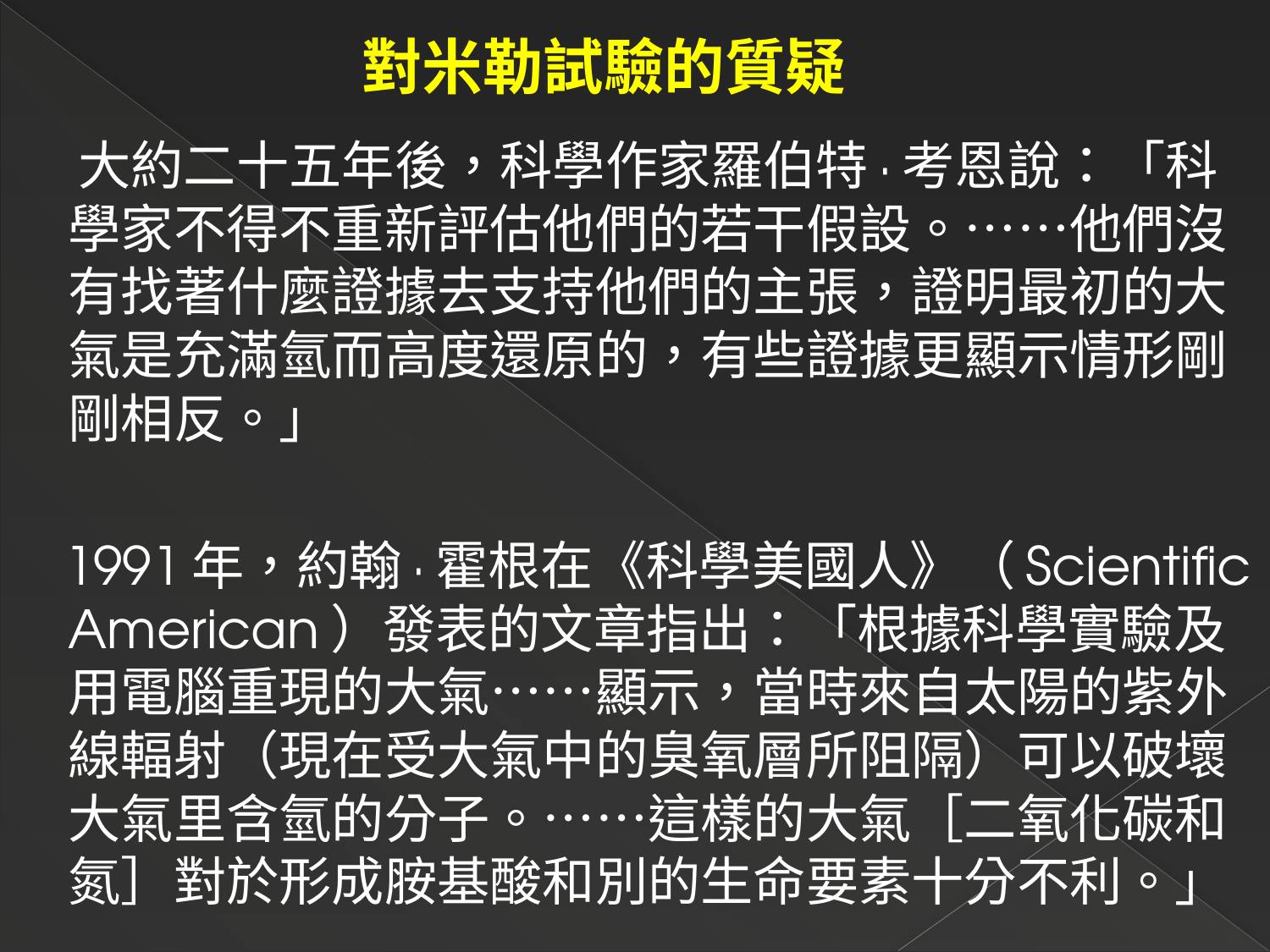

# 對米勒試驗的質疑
    大約二十五年後，科學作家羅伯特·考恩說：「科學家不得不重新評估他們的若干假設。……他們沒有找著什麼證據去支持他們的主張，證明最初的大氣是充滿氫而高度還原的，有些證據更顯示情形剛剛相反。」

   1991年，約翰·霍根在《科學美國人》（Scientific American）發表的文章指出：「根據科學實驗及用電腦重現的大氣……顯示，當時來自太陽的紫外線輻射（現在受大氣中的臭氧層所阻隔）可以破壞大氣里含氫的分子。……這樣的大氣［二氧化碳和氮］對於形成胺基酸和別的生命要素十分不利。」